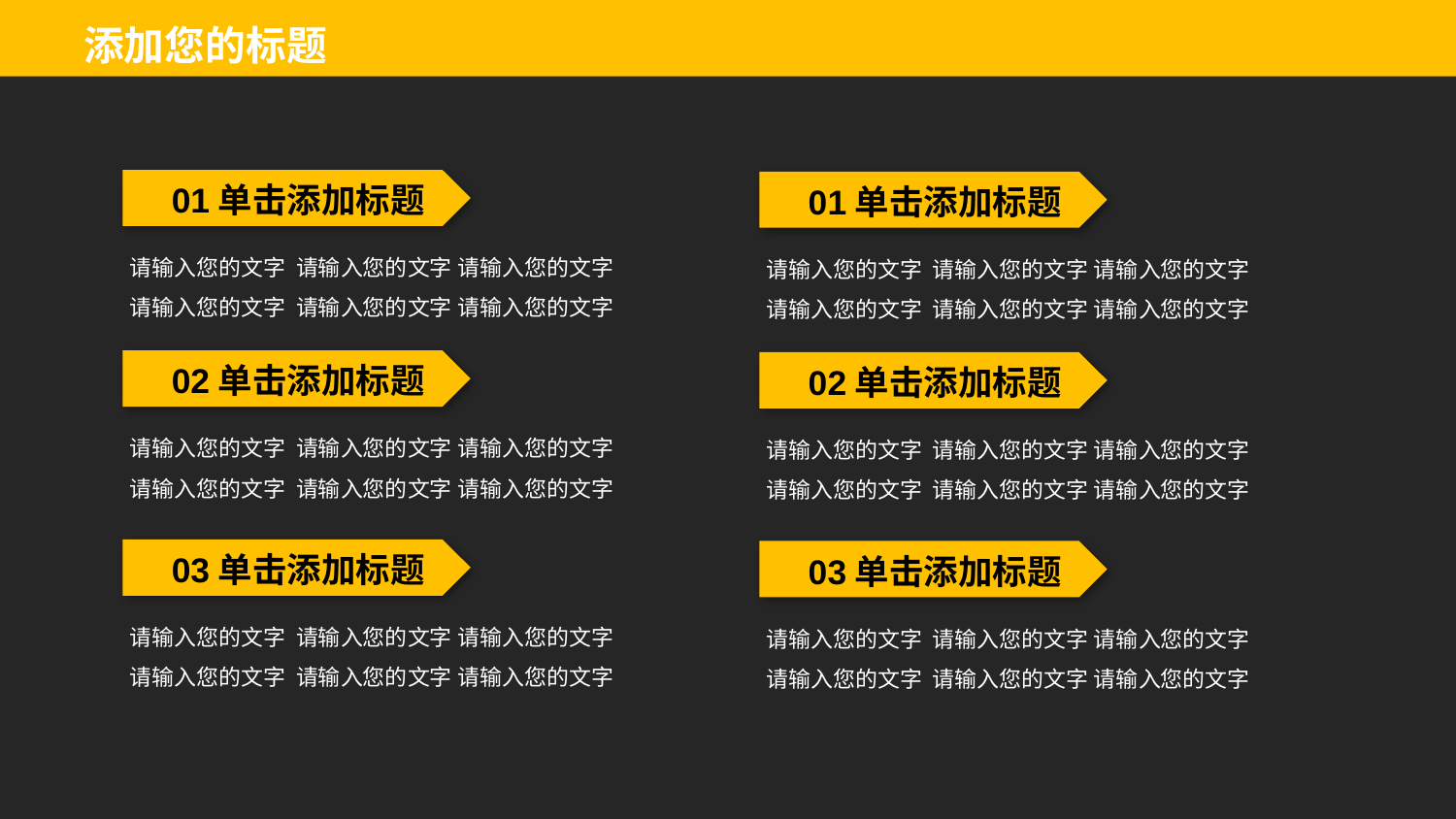

添加您的标题

01单击添加标题

01单击添加标题
请输入您的文字  请输入您的文字 请输入您的文字
请输入您的文字  请输入您的文字 请输入您的文字
请输入您的文字  请输入您的文字 请输入您的文字
请输入您的文字  请输入您的文字 请输入您的文字

02单击添加标题

02单击添加标题
请输入您的文字  请输入您的文字 请输入您的文字
请输入您的文字  请输入您的文字 请输入您的文字
请输入您的文字  请输入您的文字 请输入您的文字
请输入您的文字  请输入您的文字 请输入您的文字

03单击添加标题

03单击添加标题
请输入您的文字  请输入您的文字 请输入您的文字
请输入您的文字  请输入您的文字 请输入您的文字
请输入您的文字  请输入您的文字 请输入您的文字
请输入您的文字  请输入您的文字 请输入您的文字